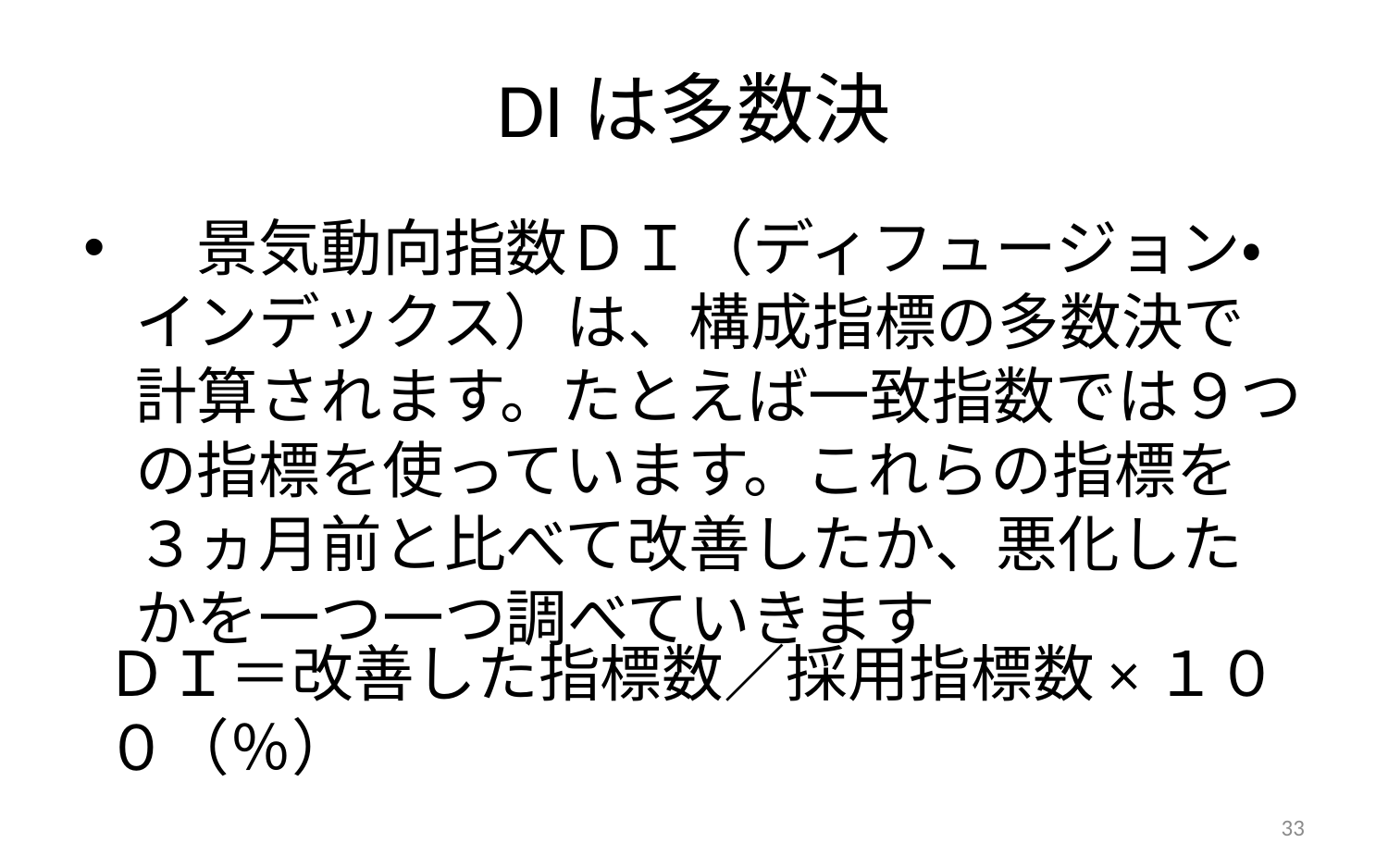

# DIは多数決
　景気動向指数ＤＩ（ディフュージョン・インデックス）は、構成指標の多数決で計算されます。たとえば一致指数では９つの指標を使っています。これらの指標を３ヵ月前と比べて改善したか、悪化したかを一つ一つ調べていきます
ＤＩ＝改善した指標数／採用指標数×１００（％）
33